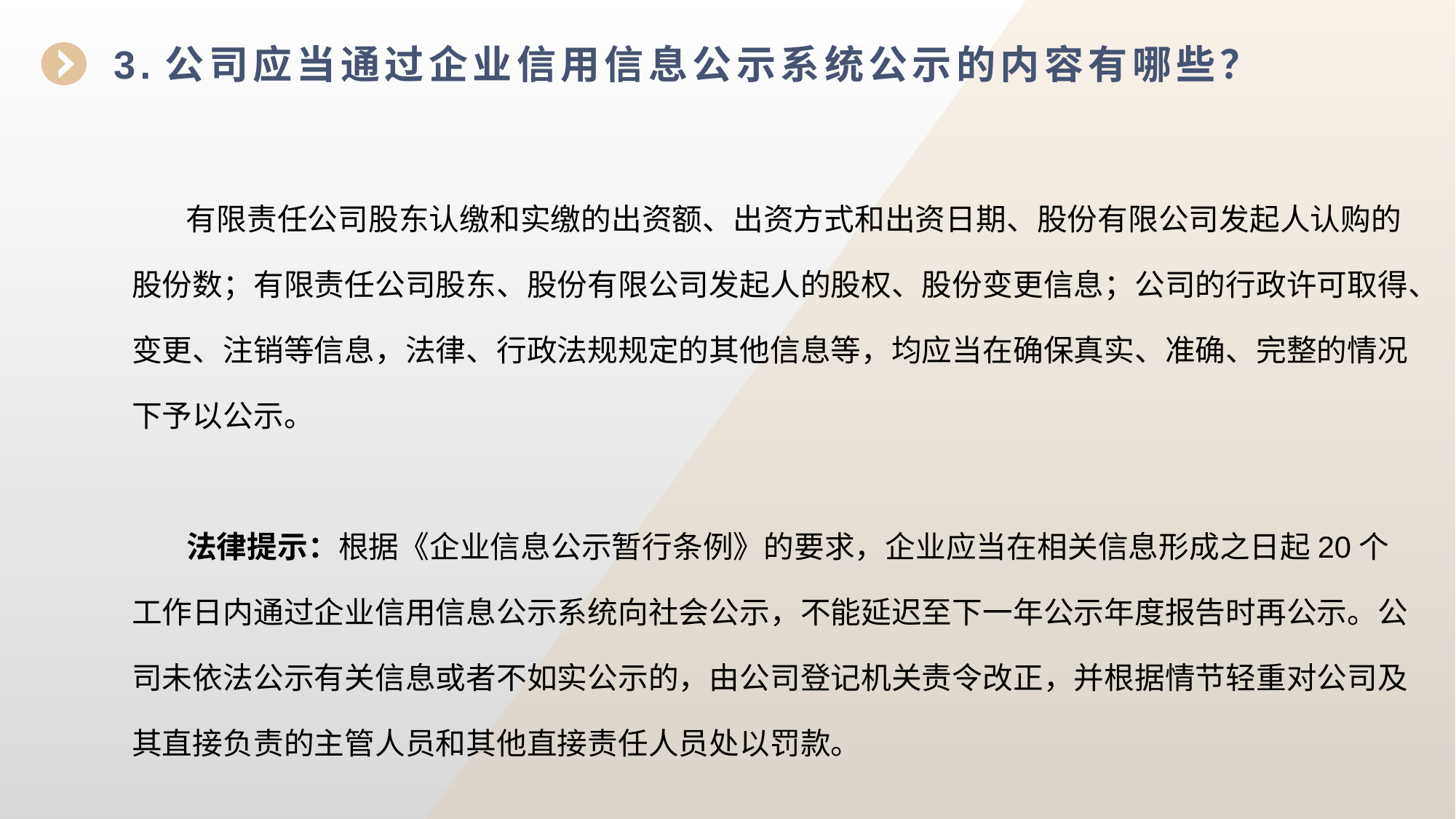

3.公司应当通过企业信用信息公示系统公示的内容有哪些？

       有限责任公司股东认缴和实缴的出资额、出资方式和出资日期、股份有限公司发起人认购的股份数；有限责任公司股东、股份有限公司发起人的股权、股份变更信息；公司的行政许可取得、变更、注销等信息，法律、行政法规规定的其他信息等，均应当在确保真实、准确、完整的情况下予以公示。

       法律提示：根据《企业信息公示暂行条例》的要求，企业应当在相关信息形成之日起20个工作日内通过企业信用信息公示系统向社会公示，不能延迟至下一年公示年度报告时再公示。公司未依法公示有关信息或者不如实公示的，由公司登记机关责令改正，并根据情节轻重对公司及其直接负责的主管人员和其他直接责任人员处以罚款。